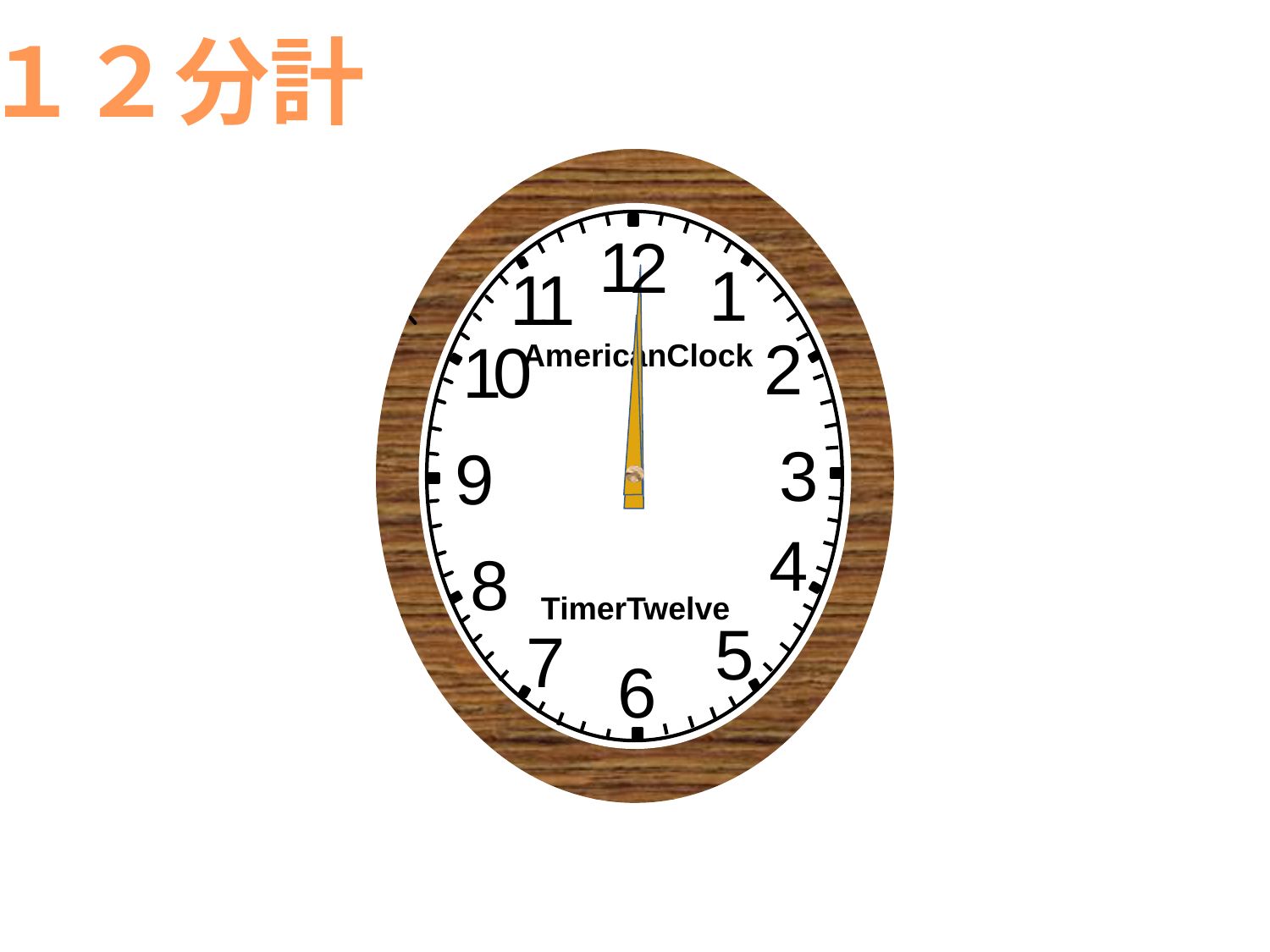

１２分計

1
2

1
1
1

2

0
1

3
9

4
8

5
7
6

AmericanClock

TimerTwelve